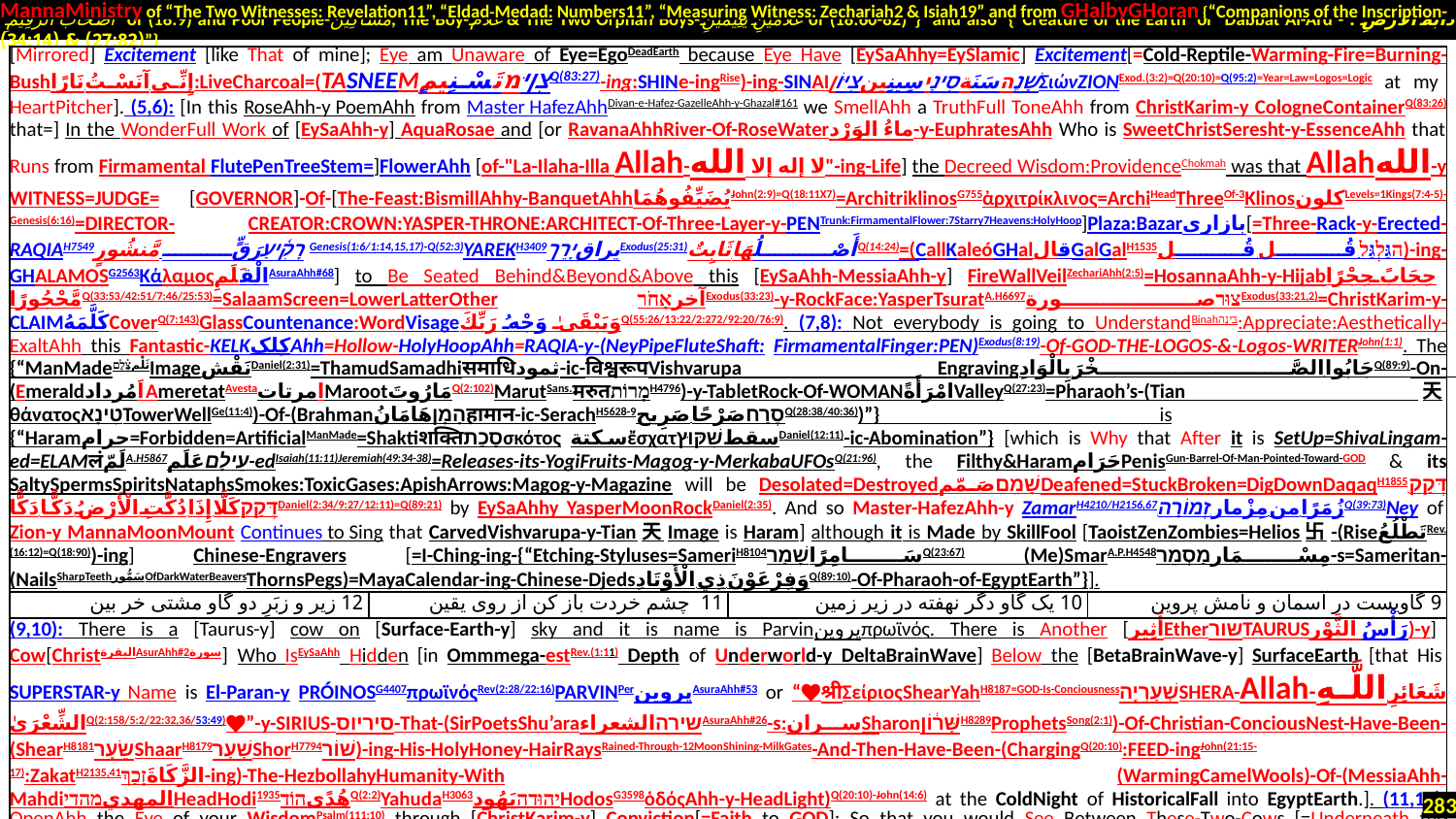

MannaMinistry of “The Two Witnesses: Revelation11”, “Eldad-Medad: Numbers11”, “Measuring Witness: Zechariah2 & Isiah19” and from GHalbyGHoran {“Companions of the Inscription-
 أَصْحَابَ الرَّقِيمِ  of (18:9) and Poor People-مَسَاكِينَ, The Boy-غُلَامُ & The Two Orphan Boys-غُلَامَيْنِ يَتِيمَيْنِ of (18:60-82)”}  and also  {“Creature of the Earth  or  Dabbat Al-Ard - دَابَّةُ الْأَرْضِ : (27:82) & (34:14)”}
| [Mirrored] Excitement [like That of mine]; Eye am Unaware of Eye=EgoDeadEarth because Eye Have [EySaAhhy=EySlamic] Excitement[=Cold-Reptile-Warming-Fire=Burning-Bushإِنِّي آنَسْتُ نَارًا:LiveCharcoal=(TASNEEMצִןיּמتَسْنِيمٍQ(83:27)-ing:SHINe-ingRise)-ing-SINAIשָׁנֶהسَنَةסִינַיسِينِينצִיּוֹןΣιώνZIONExod.(3:2)=Q(20:10)=Q(95:2)=Year=Law=Logos=Logic at my HeartPitcher]. (5,6): [In this RoseAhh-y PoemAhh from Master HafezAhhDivan-e-Hafez-GazelleAhh-y-Ghazal#161 we SmellAhh a TruthFull ToneAhh from ChristKarim-y CologneContainerQ(83:26) that=] In the WonderFull Work of [EySaAhh-y] AquaRosae and [or RavanaAhhRiver-Of-RoseWaterماءُ الوَرْد-y-EuphratesAhh Who is SweetChristSeresht-y-EssenceAhh that Runs from Firmamental FlutePenTreeStem=]FlowerAhh [of-"La-Ilaha-Illa Allah-لا إله إلا الله"-ing-Life] the Decreed Wisdom:ProvidenceChokmah was that Allahالله-y WITNESS=JUDGE= [GOVERNOR]-Of-[The-Feast:BismillAhhy-BanquetAhhيُضَيِّفُوهُمَاJohn(2:9)=Q(18:11X7)=ArchitriklinosG755ἀρχιτρίκλινος=ArchiHeadThreeOf-3KlinosکلونLevels=1Kings(7:4-5)-Genesis(6:16)=DIRECTOR- CREATOR:CROWN:YASPER-THRONE:ARCHITECT-Of-Three-Layer-y-PENTrunk:FirmamentalFlower:7Starry7Heavens:HolyHoop]Plaza:Bazarبازاری[=Three-Rack-y-Erected-RAQIAH7549רָקִ֫יעַرَقٍّ مَّنشُورٍ Genesis(1:6/1:14,15,17)-Q(52:3)YAREKH3409یراقיָרֵךExodus(25:31)أَصْلُهَا ثَابِتٌQ(14:24)=(CallKaleóGHalقالGalGalH1535הגַּלְגַּל-قُل قُل)-ing-GHALAMOSG2563ΚάλαμοςالْقَلَمِAsuraAhh#68] to Be Seated Behind&Beyond&Above this [EySaAhh-MessiaAhh-y] FireWallVeilZechariAhh(2:5)=HosannaAhh-y-Hijabحِجَابً حِجْرًا مَّحْجُورًاQ(33:53/42:51/7:46/25:53)=SalaamScreen=LowerLatterOther آخرאָחֹרExodus(33:23)-y-RockFace:YasperTsuratA.H6697צוּרصورةExodus(33:21,2)=ChristKarim-y-CLAIMكَلَّمَهُCoverQ(7:143)GlassCountenance:WordVisageوَيَبْقَىٰ وَجْهُ رَبِّكَQ(55:26/13:22/2:272/92:20/76:9). (7,8): Not everybody is going to UnderstandBinahבִּינָה:Appreciate:Aesthetically-ExaltAhh this Fantastic-KELKکِلکAhh=Hollow-HolyHoopAhh=RAQIA-y-(NeyPipeFluteShaft: FirmamentalFinger:PEN)Exodus(8:19)-Of-GOD-THE-LOGOS-&-Logos-WRITERJohn(1:1). The {“ManMadeثَلْمצֶ֫לֶםImageنَقْشDaniel(2:31)=ThamudSamadhiसमाधिثمود-ic-विश्वरूपVishvarupa Engravingجَابُوا الصَّخْرَ بِالْوَادِQ(89:9)-On-(EmeraldاَمُردادAmeretatAvestaامرتاتMarootمَارُوتَQ(2:102)MarutSans.मरुतמָרוֹתH4796)-y-TabletRock-Of-WOMANامْرَأَةًValleyQ(27:23)=Pharaoh’s-(Tian天θάνατοςטִינָאTowerWellGe(11:4))-Of-(Brahmanהָמָןهَامَانُहामान-ic-SerachH5628-9סֶרַחصَرْحًا.صَرِيحQ(28:38/40:36))”} is {“Haramحرام=Forbidden=ArtificialManMade=Shaktiशक्तिסָכַתσκότος سكتةἔσχατسقطשִׁקּוּץDaniel(12:11)-ic-Abomination”} [which is Why that After it is SetUp=ShivaLingam-ed=ELAMलंلَمّA.H5867עֵילָםعَلَم-edIsaiah(11:11)Jeremiah(49:34-38)=Releases-its-YogiFruits-Magog-y-MerkabaUFOsQ(21:96), the Filthy&Haramحَرَام‎PenisGun-Barrel-Of-Man-Pointed-Toward-GOD & its SaltySpermsSpiritsNataphsSmokes:ToxicGases:ApishArrows:Magog-y-Magazine will be Desolated=DestroyedשָׁמֵםصَمّمDeafened=StuckBroken=DigDownDaqaqH1855דְּקַק.דְּקַקكَلَّا إِذَا دُكَّتِ الْأَرْضُ دَكًّا دَكًّاDaniel(2:34/9:27/12:11)=Q(89:21) by EySaAhhy YasperMoonRockDaniel(2:35). And so Master-HafezAhh-y ZamarH4210/H2156,67.زُمَرًا من مِزْمار.זְמוֹרָהQ(39:73)Ney of Zion-y MannaMoonMount Continues to Sing that CarvedVishvarupa-y-Tian天Image is Haram] although it is Made by SkillFool [TaoistZenZombies=Helios卐-(RiseتَطْلُعُRev.(16:12)=Q(18:90))-ing] Chinese-Engravers [=I-Ching-ing-{“Etching-Styluses=SameriH8104سَامِرًاשָׁמַרQ(23:67) (Me)SmarA.P.H4548مِسْمَارמַסְמֵר-s=Sameritan-(NailsSharpTeethسَمُّورOfDarkWaterBeaversThornsPegs)=MayaCalendar-ing-Chinese-Djedsوَفِرْعَوْنَ ذِي الْأَوْتَادِQ(89:10)-Of-Pharaoh-of-EgyptEarth”}]. |  |  |  |
| --- | --- | --- | --- |
| 12 زیر و زبَرِ دو گاو مشتی خر بین | 11 چشم خردت باز کن از روی یقین | 10 یک گاو دگر نهفته در زیر زمین | 9 گاویست در آسمان و نامش پروین |
| (9,10): There is a [Taurus-y] cow on [Surface-Earth-y] sky and it is name is Parvinپروینπρωϊνός. There is Another [أَثِيرEtherשורTAURUSرَأْسُ الثَّوْر)-y] Cow[ChristالبقرةAsurAhh#2سورة] Who IsEySaAhh Hidden [in Ommmega-estRev.(1:11) Depth of Underworld-y DeltaBrainWave] Below the [BetaBrainWave-y] SurfaceEarth [that His SUPERSTAR-y Name is El-Paran-y PRÓINOSG4407πρωϊνόςRev(2:28/22:16)PARVINPerپروینAsuraAhh#53 or “♥श्रीΣείριοςShearYahH8187=GOD-Is-ConciousnessשְׁעַרְיָהSHERA-Allahشَعَائِرِ اللَّـهِ-الشِّعْرَىٰQ(2:158/5:2/22:32,36/53:49)♥”-y-SIRIUS-סיריוס-That-(SirPoetsShu’araשירהالشعراءAsuraAhh#26-s:سرانSharonשָּׁר֔וֹןH8289ProphetsSong(2:1))-Of-Christian-ConciousNest-Have-Been-(ShearH8181שֵׂעָרShaarH8179שַׁעַרShorH7794שׁוֹר)-ing-His-HolyHoney-HairRaysRained-Through-12MoonShining-MilkGates-And-Then-Have-Been-(ChargingQ(20:10):FEED-ingJohn(21:15-17):ZakatH2135,41الزَّكَاةَזָכַךְ-ing)-The-HezbollahyHumanity-With (WarmingCamelWools)-Of-(MessiaAhh-MahdiالمهديמהדיHeadHodi1935هُدًىהוֹדQ(2:2)YahudaH3063יהוּדהيَهُودHodosG3598ὁδόςAhh-y-HeadLight)Q(20:10)-John(14:6) at the ColdNight of HistoricalFall into EgyptEarth.]. (11,12): OpenAhh the Eye of your WisdomPsalm(111:10) through [ChristKarim-y] Conviction[=Faith to GOD]; So that you would See Between These-Two-Cows [=Underneath the Baqarah:CowChristof-HighHoly-Underworld-&-Above-Taurus-y-cowof-Surface-space=Down-sky=Alien-garbage-can] bunch of [DharmicKali-Dried] Donkeys [that are Pride-Parading Without the BeautiFaithFull FEARProverbs(1:7) Of Losing the Straight-LoveLight HairRays of GOD that are Patiently-Holding them.]. |  |  |  |
283